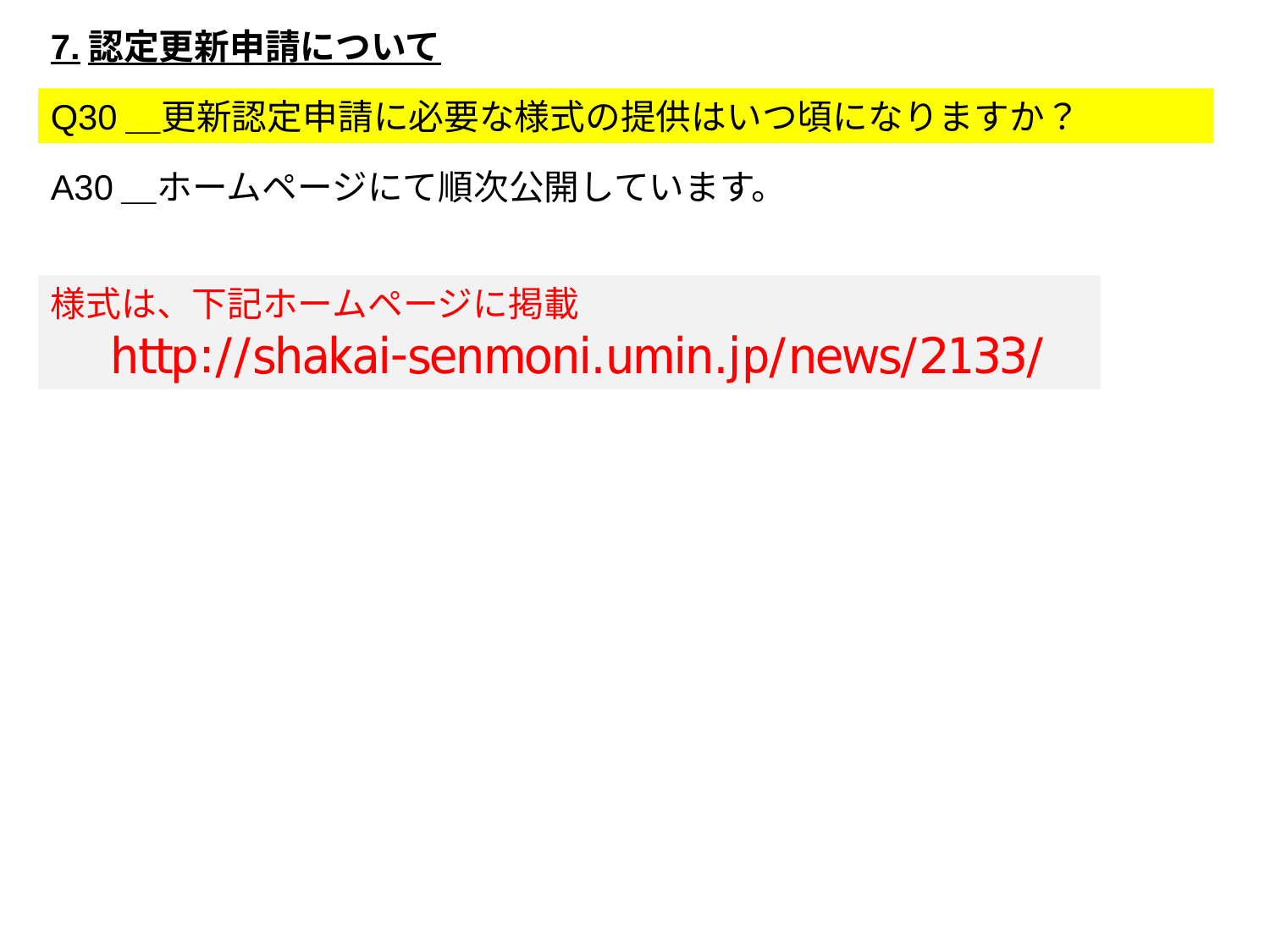

7.認定更新申請について
Q30＿更新認定申請に必要な様式の提供はいつ頃になりますか？
A30＿ホームページにて順次公開しています。
様式は、下記ホームページに掲載
http://shakai-senmoni.umin.jp/news/2133/